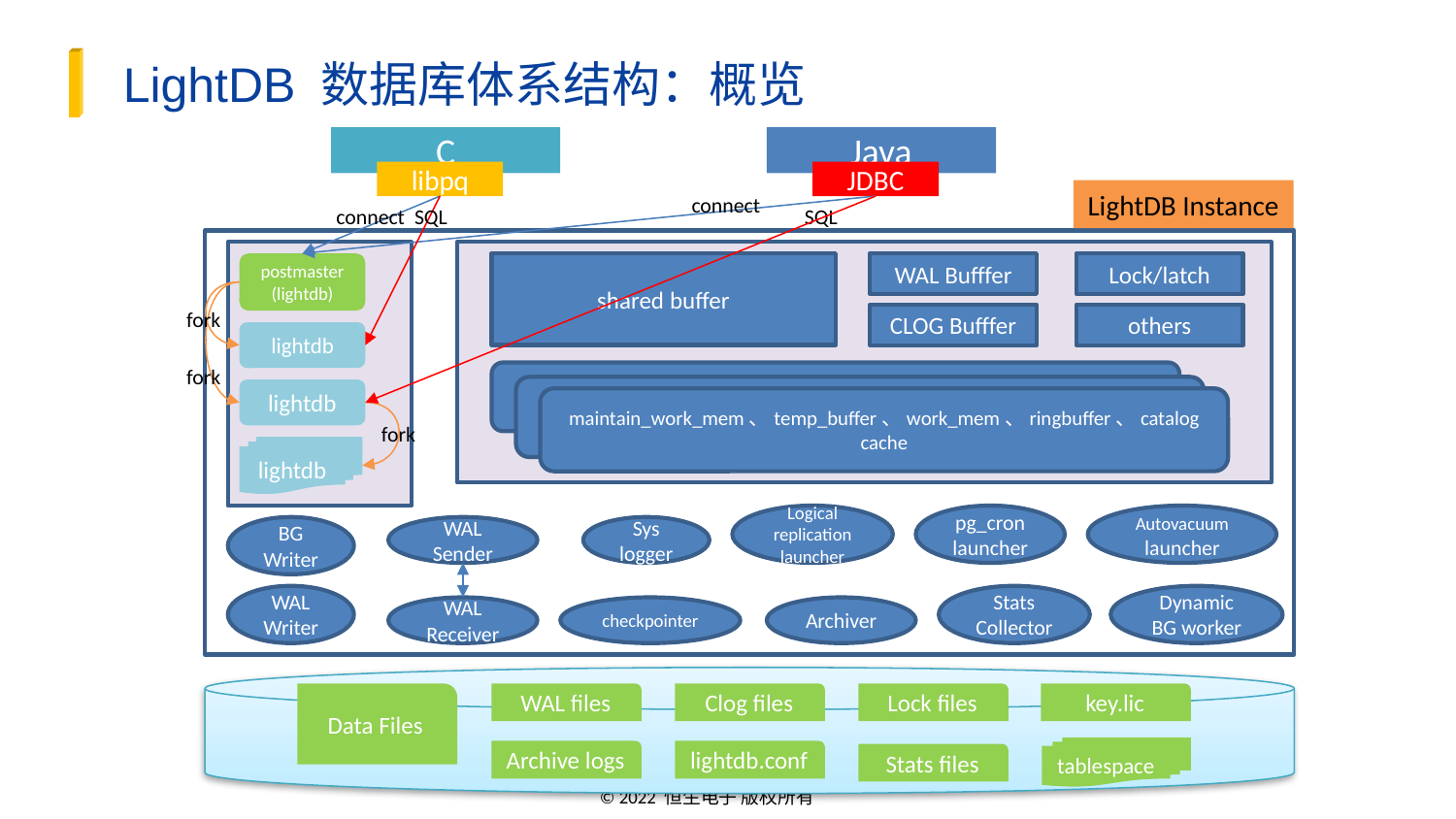

LightDB 数据库体系结构：概览
C
Java
libpq
JDBC
LightDB Instance
connect
connect
SQL
SQL

postmaster
(lightdb)
shared buffer
WAL Bufffer
Lock/latch
fork
CLOG Bufffer
others
lightdb
fork

maintain_work_mem、temp_buffer、work_mem、ringbuffer、catalog cache
lightdb
fork
lightdb
Logical replication launcher
pg_cron launcher
Autovacuum launcher
BG Writer
WAL Sender
Sys logger
WAL Writer
Stats Collector
Dynamic BG worker
WAL Receiver
checkpointer
Archiver

Data Files
WAL files
Clog files
Lock files
key.lic
1-1
tablespace
Archive logs
lightdb.conf
Stats files